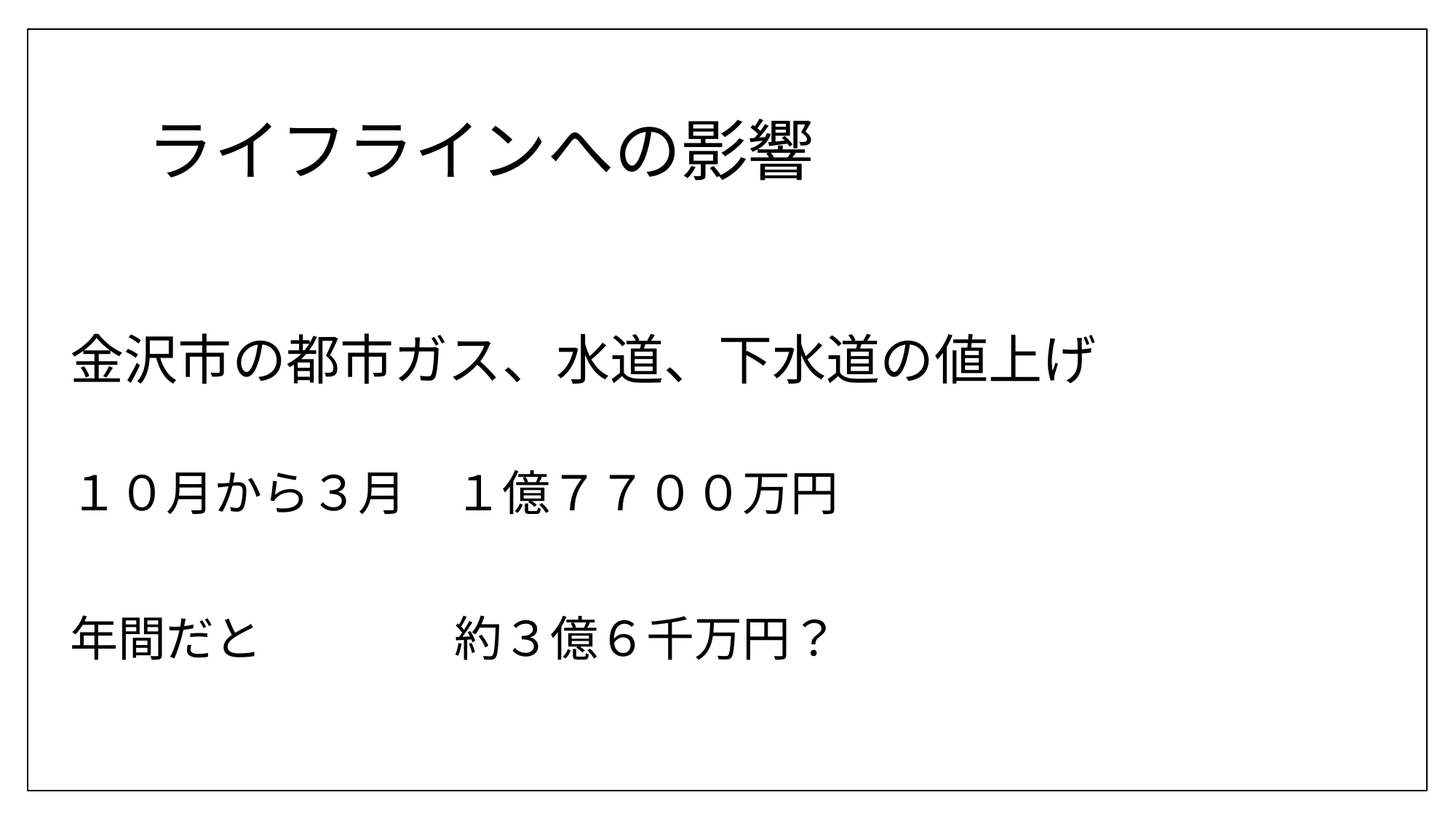

# ライフラインへの影響
金沢市の都市ガス、水道、下水道の値上げ

１０月から３月　１億７７００万円

年間だと　　　　約３億６千万円？